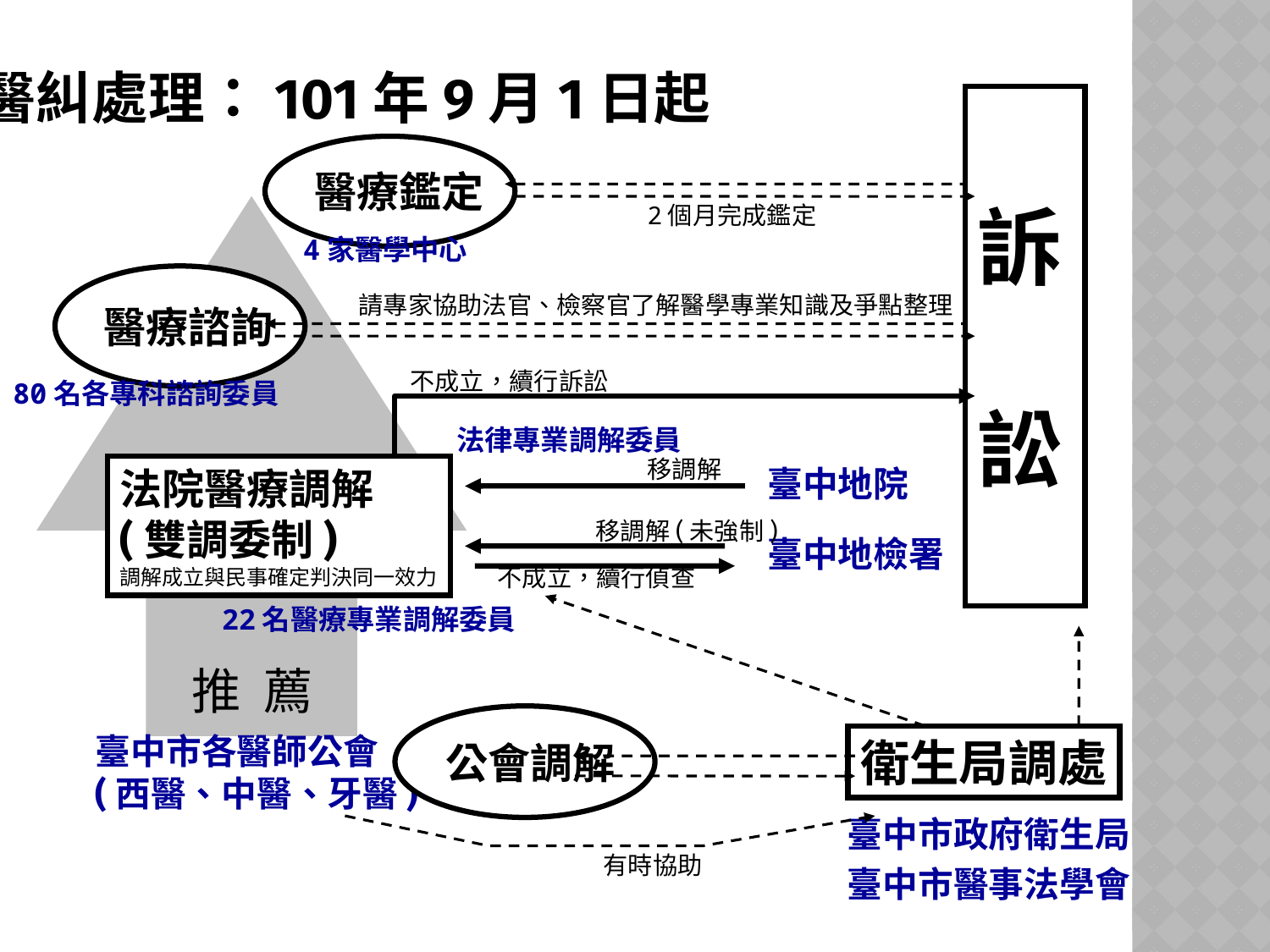

醫糾處理：101年9月1日起

訴

訟

醫療鑑定

2個月完成鑑定

4家醫學中心
醫療諮詢
請專家協助法官、檢察官了解醫學專業知識及爭點整理

不成立，續行訴訟
80名各專科諮詢委員

法律專業調解委員
移調解
法院醫療調解
(雙調委制)
調解成立與民事確定判決同一效力
臺中地院

移調解(未強制)
臺中地檢署

不成立，續行偵查

22名醫療專業調解委員

推  薦
公會調解
臺中市各醫師公會
(西醫、中醫、牙醫)
衛生局調處

臺中市政府衛生局

有時協助
臺中市醫事法學會